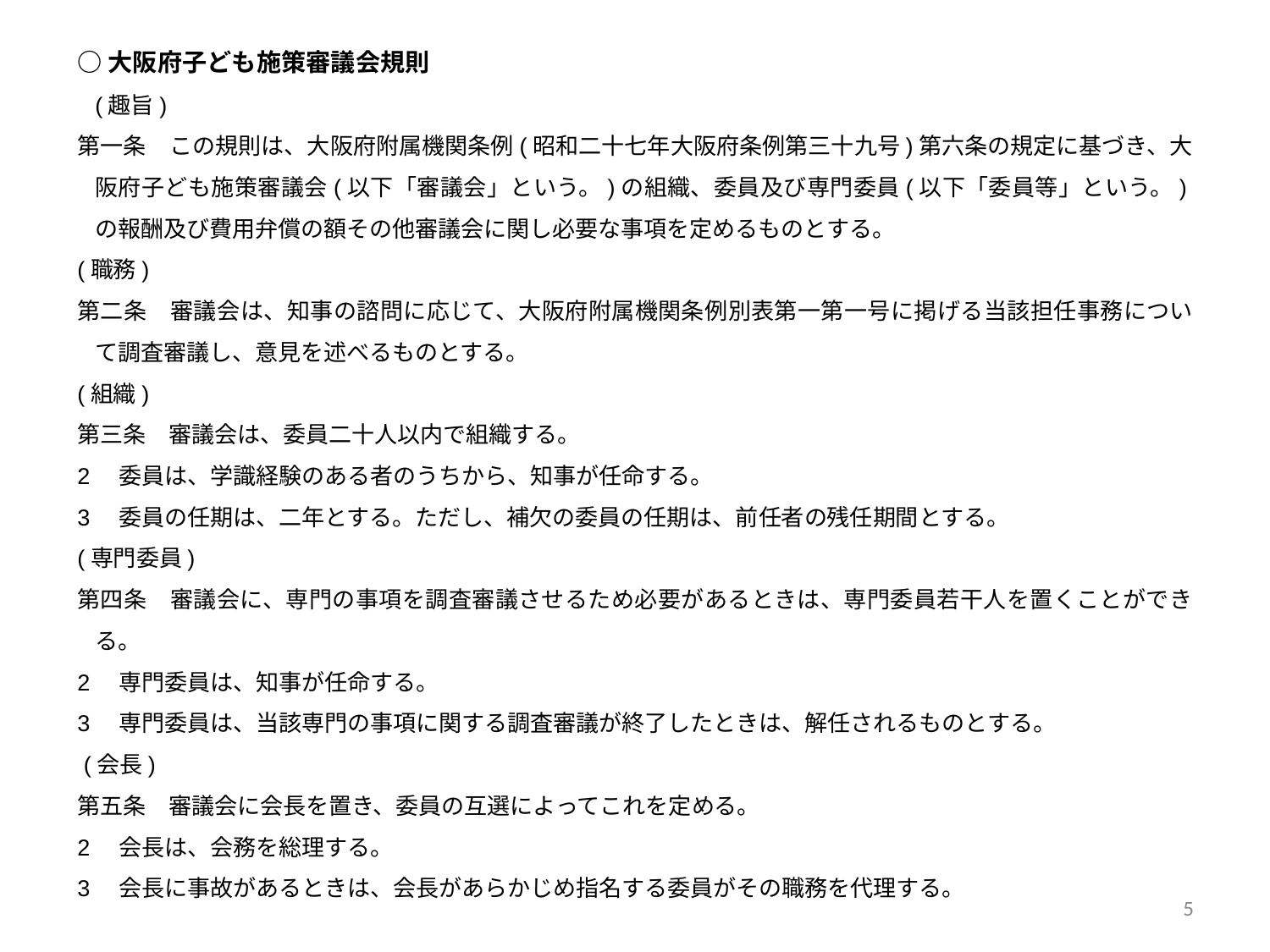

○大阪府子ども施策審議会規則
(趣旨)
第一条　この規則は、大阪府附属機関条例(昭和二十七年大阪府条例第三十九号)第六条の規定に基づき、大阪府子ども施策審議会(以下「審議会」という。)の組織、委員及び専門委員(以下「委員等」という。)の報酬及び費用弁償の額その他審議会に関し必要な事項を定めるものとする。
(職務)
第二条　審議会は、知事の諮問に応じて、大阪府附属機関条例別表第一第一号に掲げる当該担任事務について調査審議し、意見を述べるものとする。
(組織)
第三条　審議会は、委員二十人以内で組織する。
2　委員は、学識経験のある者のうちから、知事が任命する。
3　委員の任期は、二年とする。ただし、補欠の委員の任期は、前任者の残任期間とする。
(専門委員)
第四条　審議会に、専門の事項を調査審議させるため必要があるときは、専門委員若干人を置くことができる。
2　専門委員は、知事が任命する。
3　専門委員は、当該専門の事項に関する調査審議が終了したときは、解任されるものとする。
 (会長)
第五条　審議会に会長を置き、委員の互選によってこれを定める。
2　会長は、会務を総理する。
3　会長に事故があるときは、会長があらかじめ指名する委員がその職務を代理する。

5